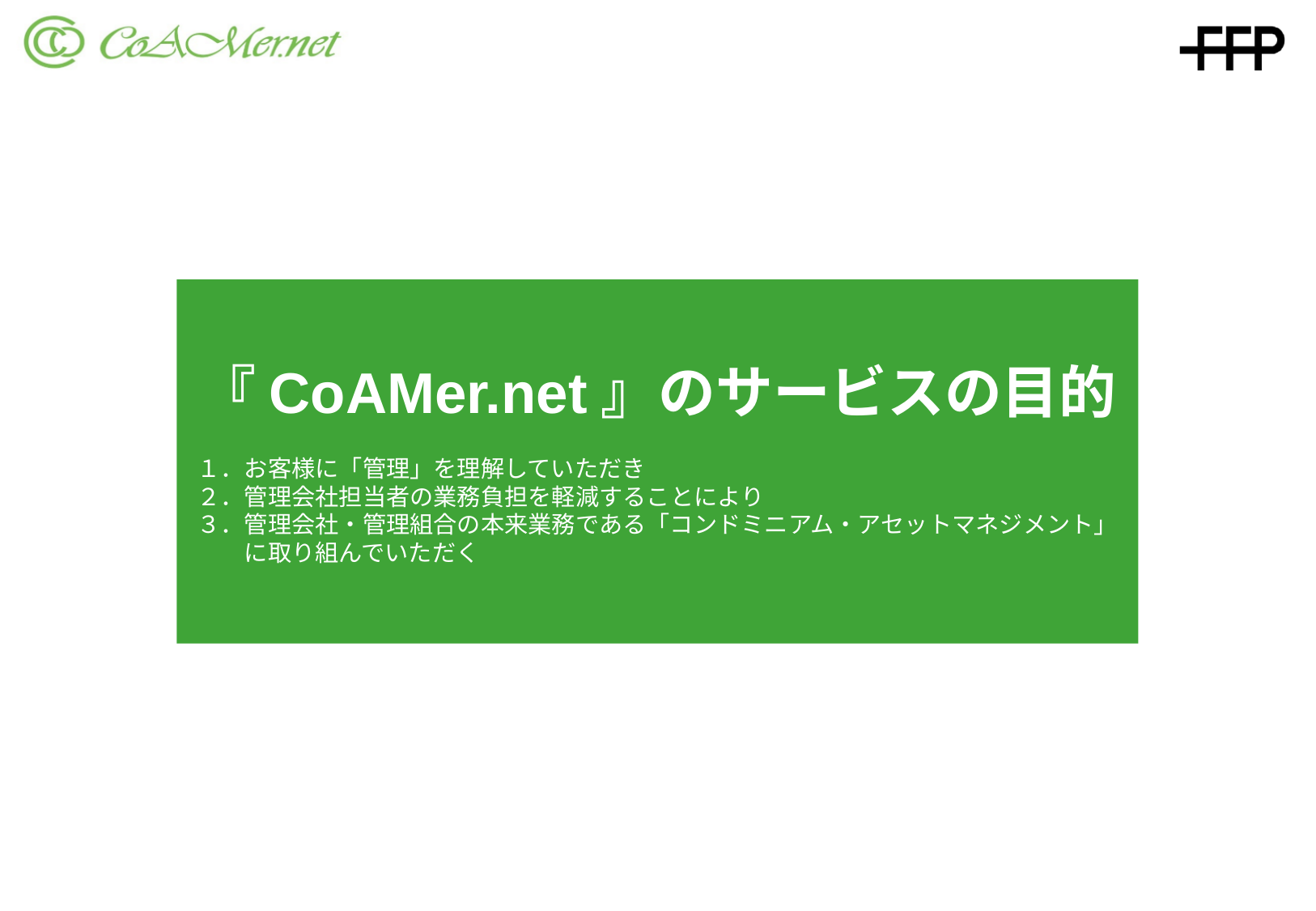

『CoAMer.net』のサービスの目的

１．お客様に「管理」を理解していただき
２．管理会社担当者の業務負担を軽減することにより
３．管理会社・管理組合の本来業務である「コンドミニアム・アセットマネジメント」
　　に取り組んでいただく